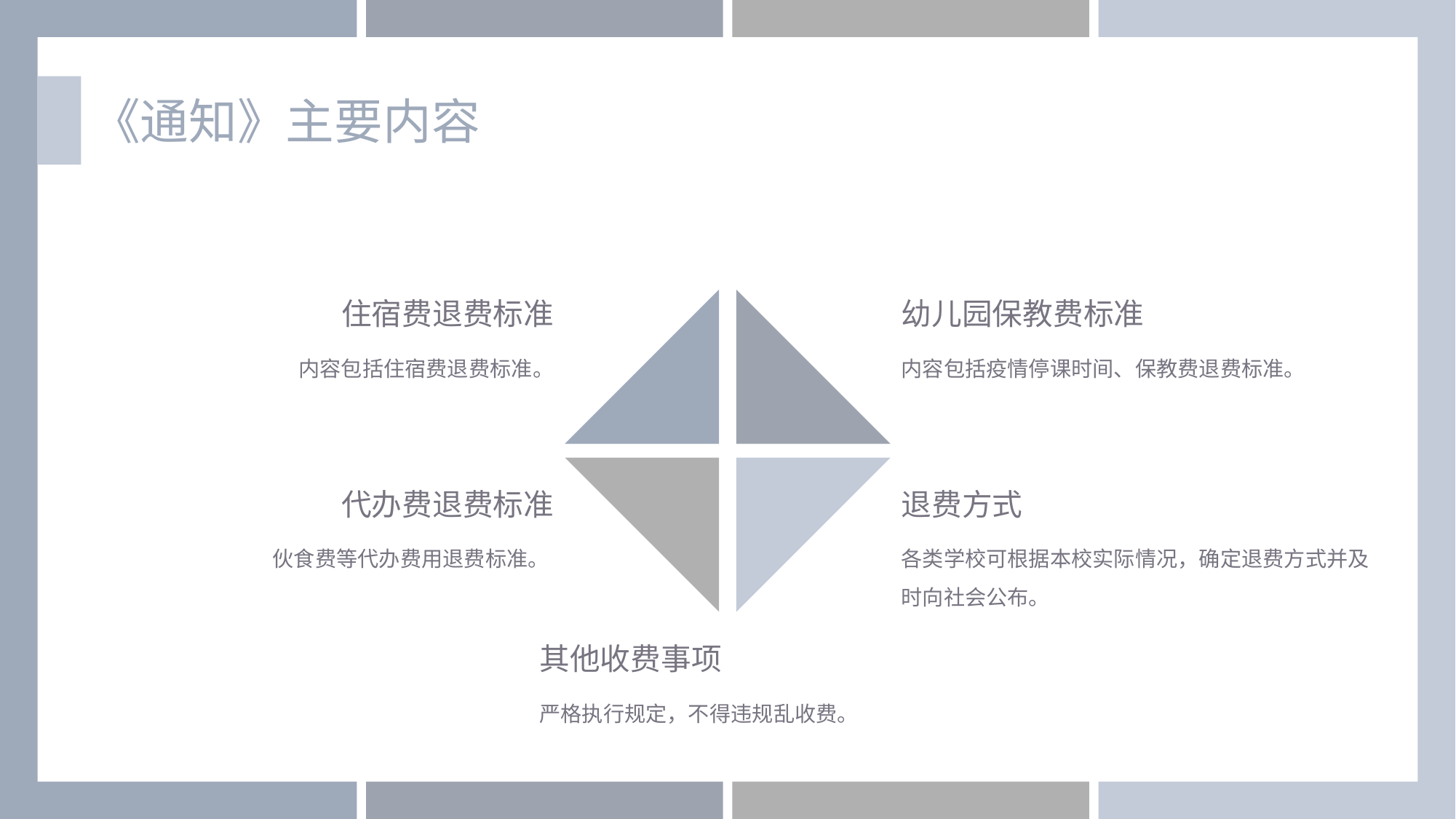

《通知》主要内容
住宿费退费标准
内容包括住宿费退费标准。

幼儿园保教费标准
内容包括疫情停课时间、保教费退费标准。

代办费退费标准
伙食费等代办费用退费标准。
退费方式
各类学校可根据本校实际情况，确定退费方式并及时向社会公布。
其他收费事项
严格执行规定，不得违规乱收费。